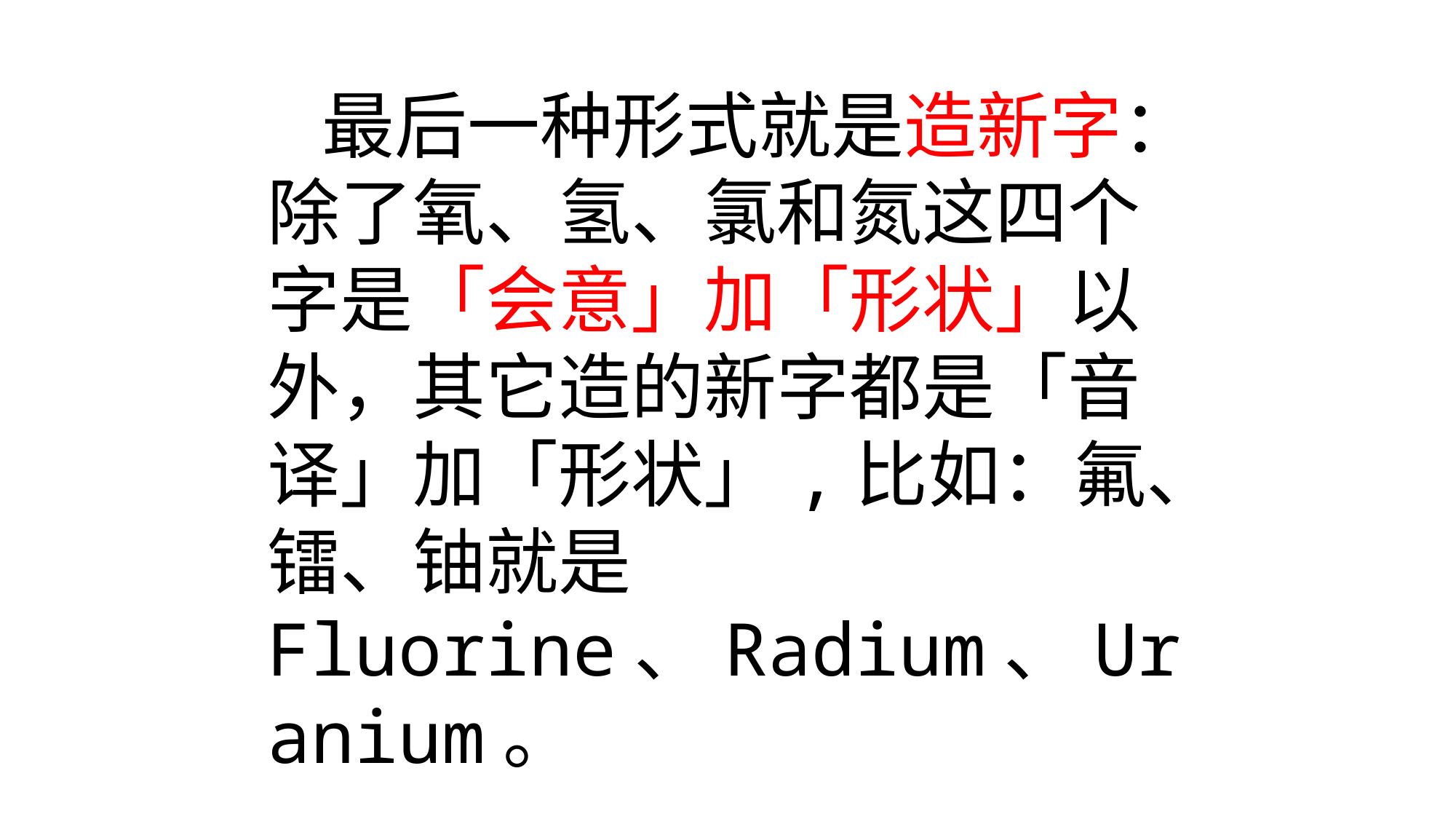

最后一种形式就是造新字：除了氧、氢、氯和氮这四个字是「会意」加「形状」以外，其它造的新字都是「音译」加「形状」,比如：氟、镭、铀就是Fluorine、Radium、Uranium。